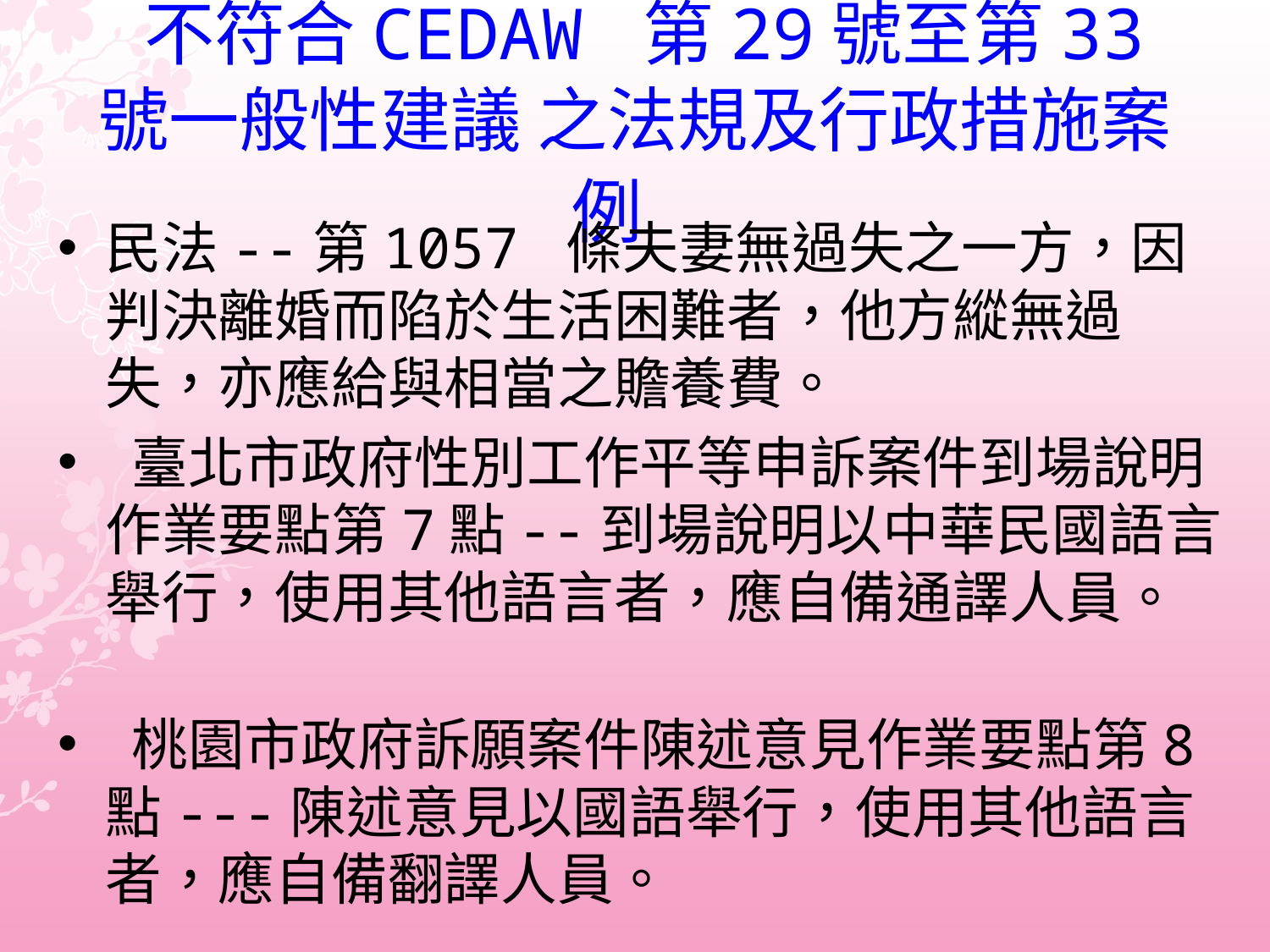

# 不符合CEDAW 第29號至第33號一般性建議 之法規及行政措施案例
民法--第1057 條夫妻無過失之一方，因判決離婚而陷於生活困難者，他方縱無過失，亦應給與相當之贍養費。
 臺北市政府性別工作平等申訴案件到場說明作業要點第7點--到場說明以中華民國語言舉行，使用其他語言者，應自備通譯人員。
 桃園市政府訴願案件陳述意見作業要點第8點---陳述意見以國語舉行，使用其他語言者，應自備翻譯人員。